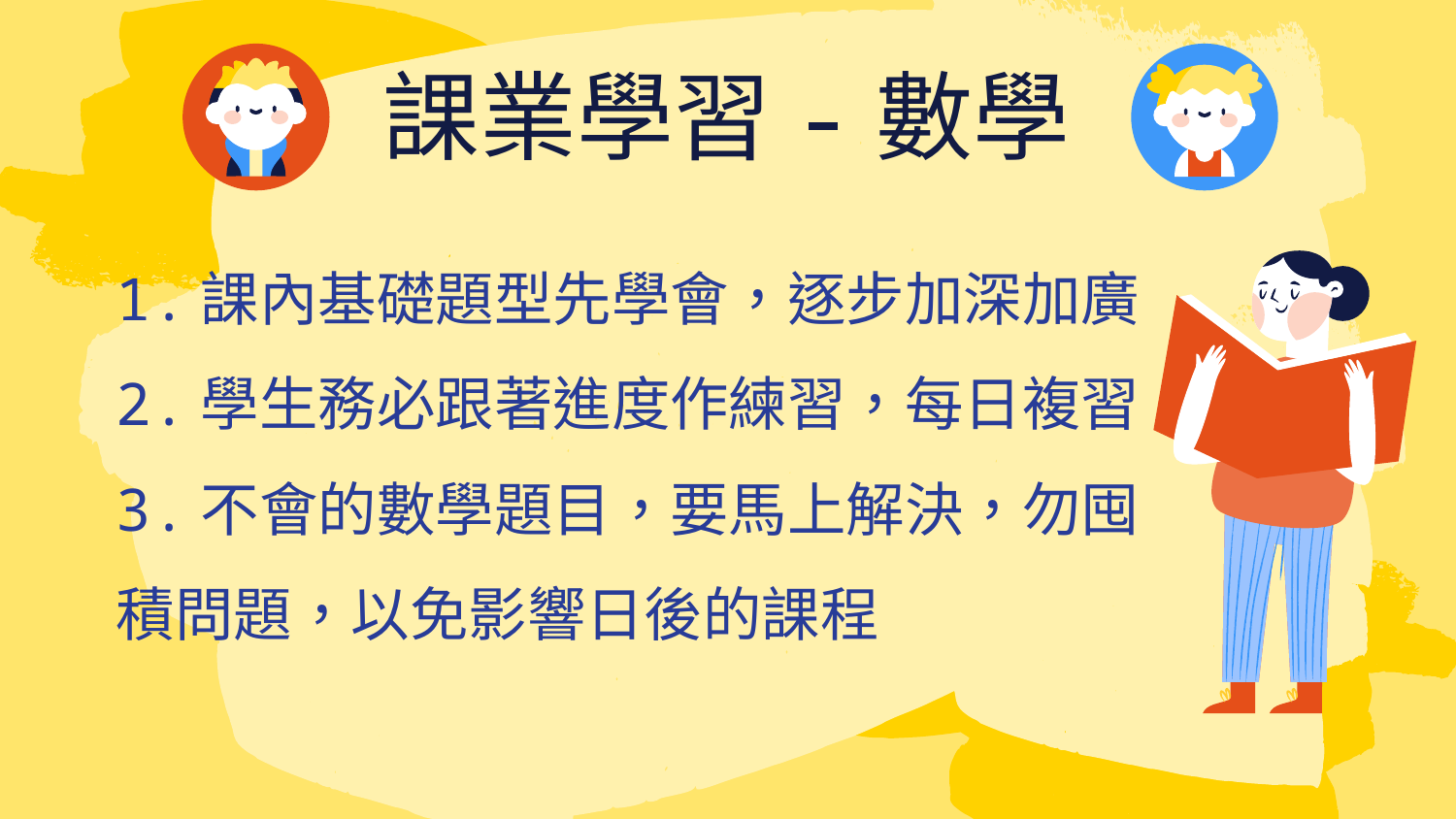

課業學習-數學

1.課內基礎題型先學會，逐步加深加廣
2.學生務必跟著進度作練習，每日複習
3.不會的數學題目，要馬上解決，勿囤積問題，以免影響日後的課程